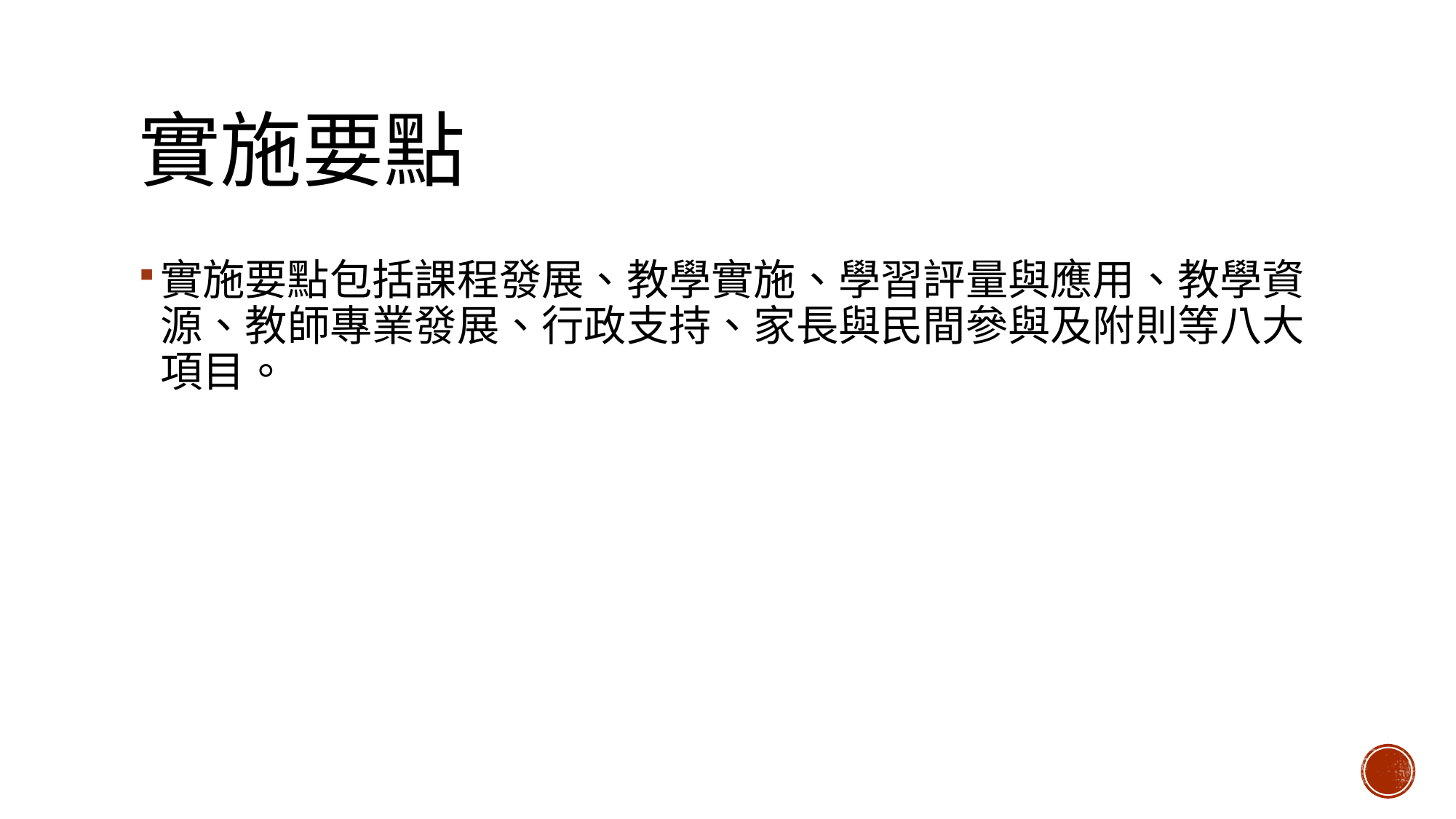

# 實施要點
實施要點包括課程發展、教學實施、學習評量與應用、教學資源、教師專業發展、行政支持、家長與民間參與及附則等八大項目。